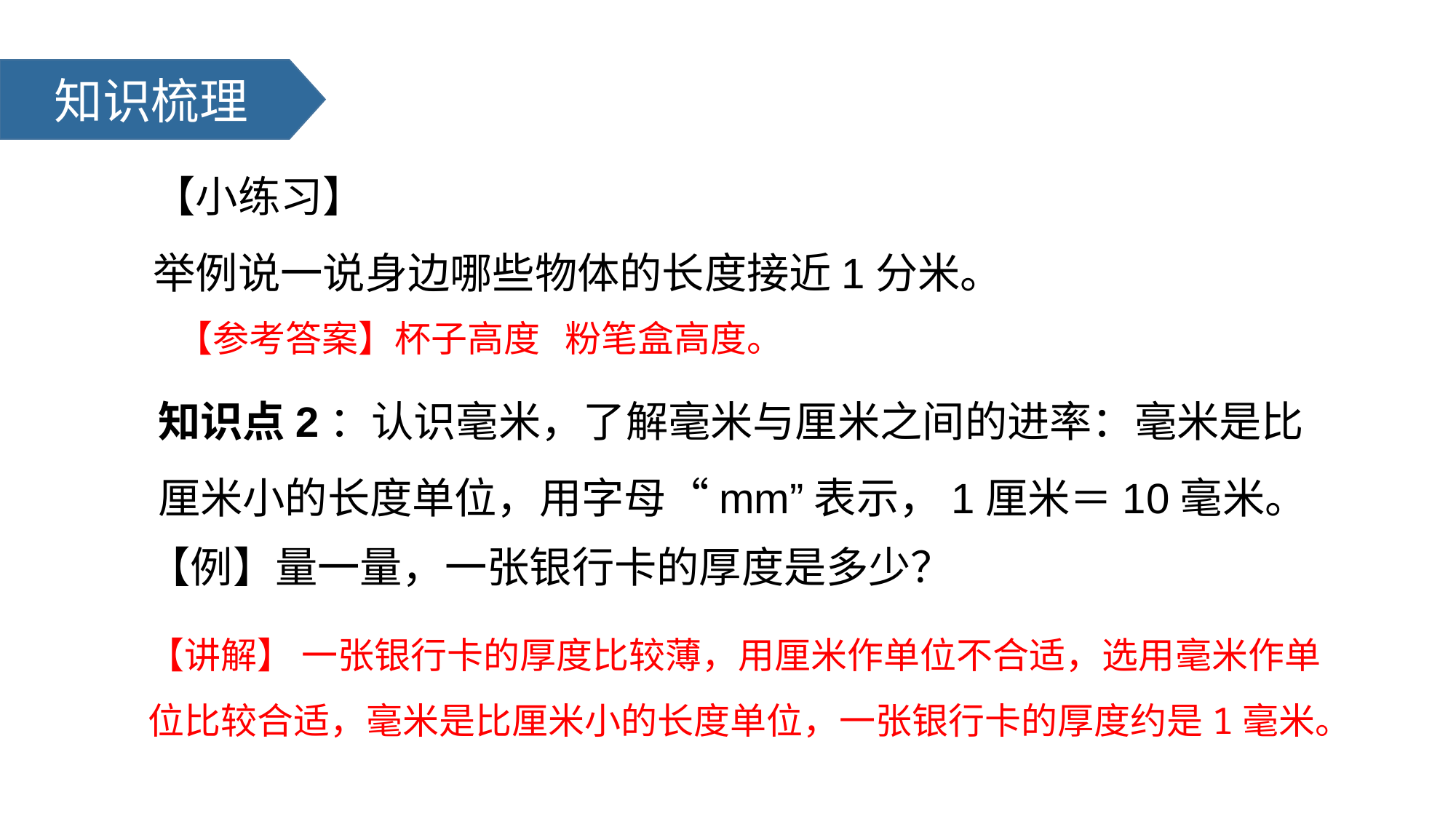

知识梳理
【小练习】
举例说一说身边哪些物体的长度接近1分米。
【参考答案】杯子高度   粉笔盒高度。
知识点2：认识毫米，了解毫米与厘米之间的进率：毫米是比厘米小的长度单位，用字母“mm”表示，1厘米＝10毫米。
【例】量一量，一张银行卡的厚度是多少？
【讲解】 一张银行卡的厚度比较薄，用厘米作单位不合适，选用毫米作单位比较合适，毫米是比厘米小的长度单位，一张银行卡的厚度约是1毫米。